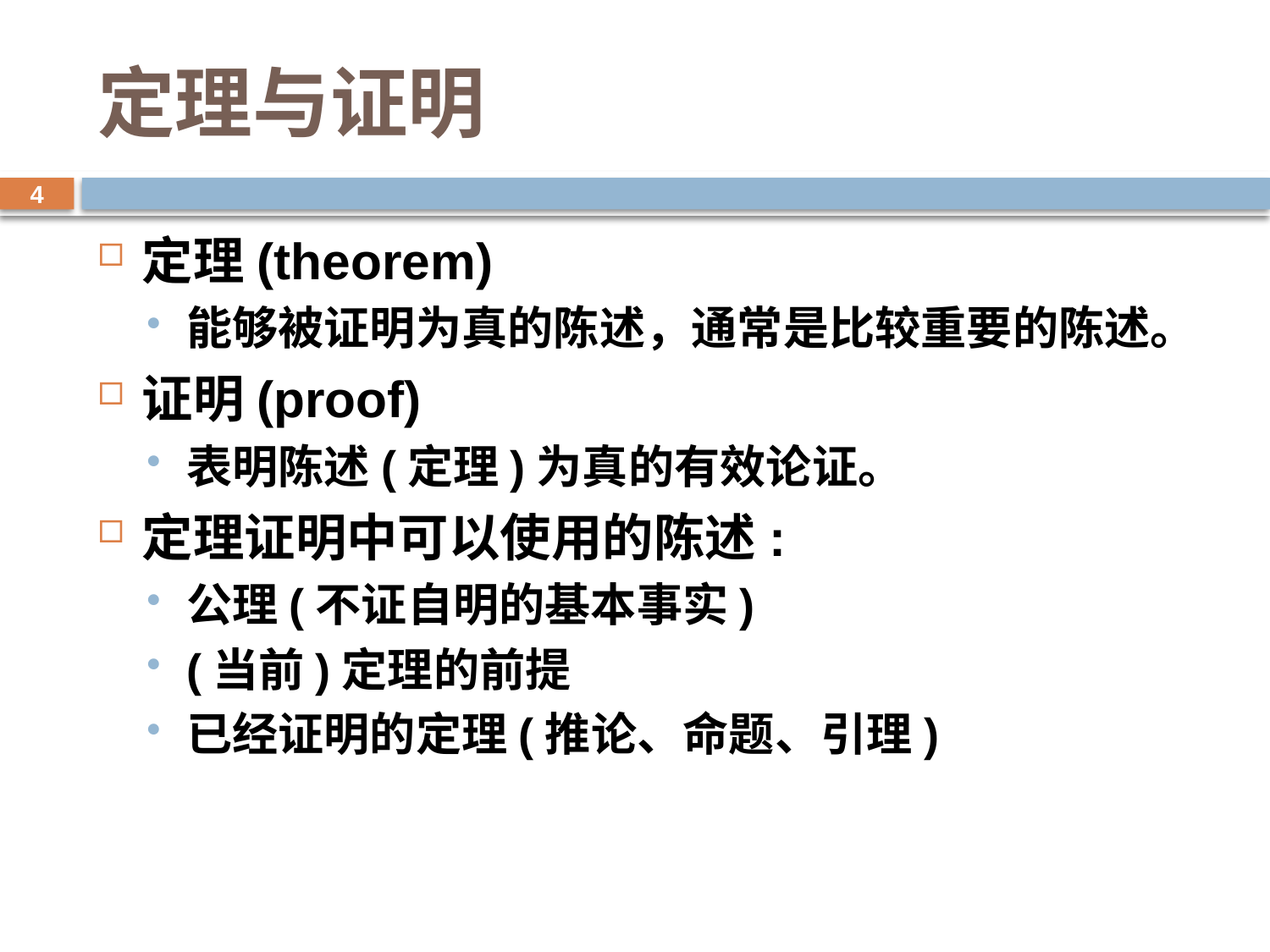

# 定理与证明
4
定理(theorem)
能够被证明为真的陈述，通常是比较重要的陈述。
证明(proof)
表明陈述(定理)为真的有效论证。
定理证明中可以使用的陈述:
公理(不证自明的基本事实)
(当前)定理的前提
已经证明的定理(推论、命题、引理)